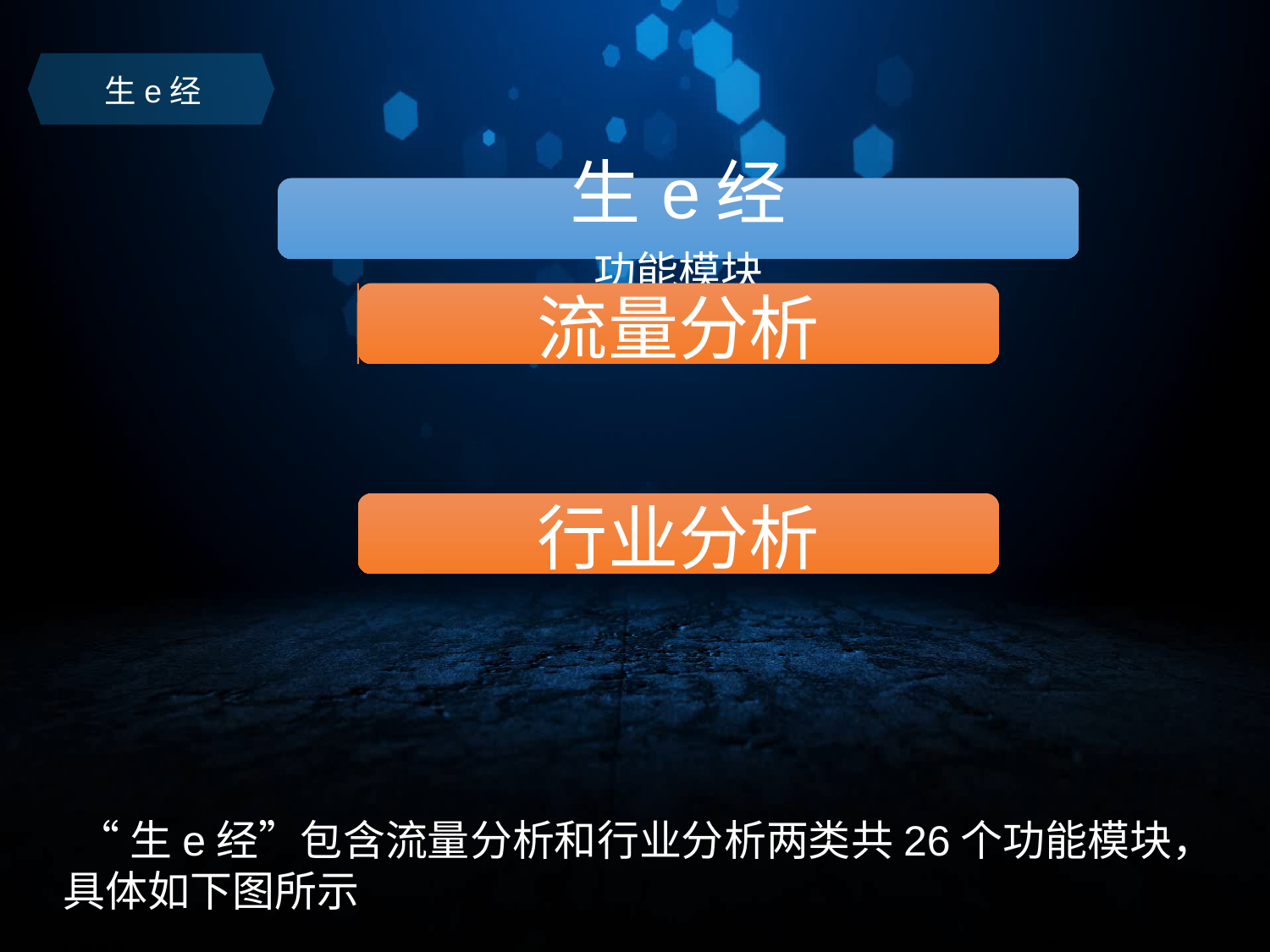

生e经
生e经
功能模块
流量分析
行业分析
  “生e经”包含流量分析和行业分析两类共26个功能模块，具体如下图所示